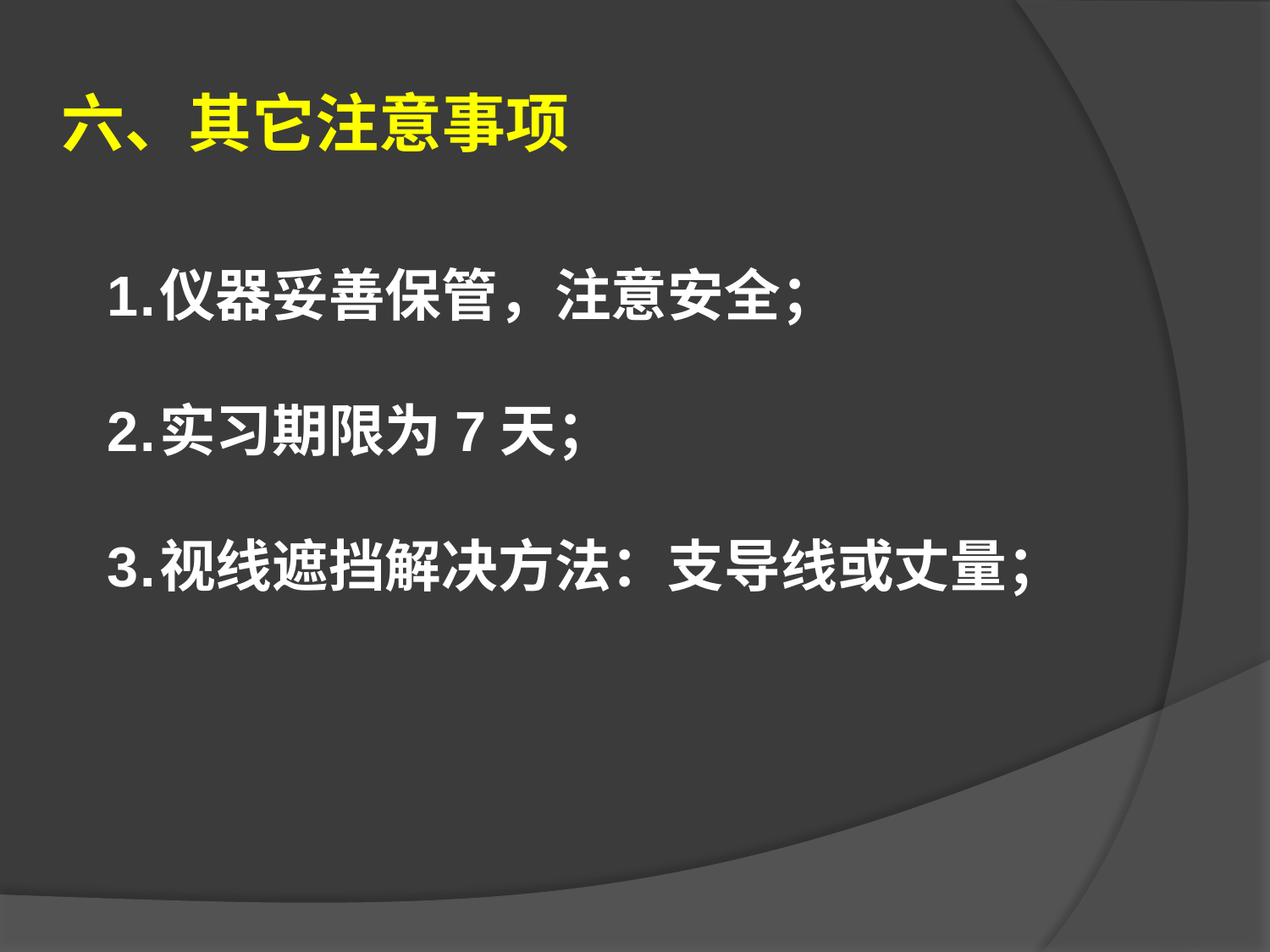

六、其它注意事项

仪器妥善保管，注意安全；

实习期限为7天；

视线遮挡解决方法：支导线或丈量；